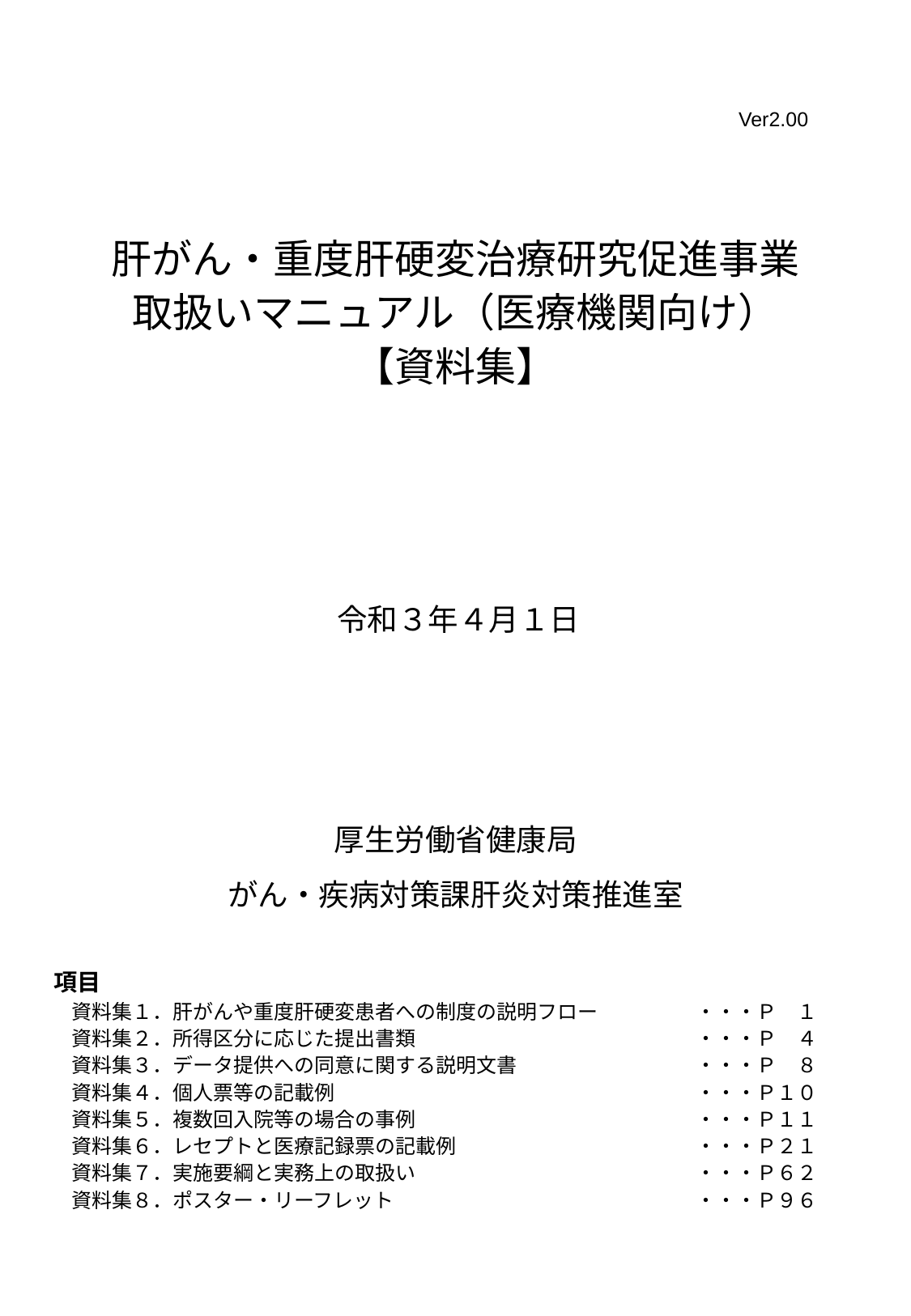

Ver2.00
# 肝がん・重度肝硬変治療研究促進事業 取扱いマニュアル（医療機関向け） 【資料集】
令和３年４月１日
厚生労働省健康局
がん・疾病対策課肝炎対策推進室
項目
| 資料集１．肝がんや重度肝硬変患者への制度の説明フロー 資料集２．所得区分に応じた提出書類 資料集３．データ提供への同意に関する説明文書 資料集４．個人票等の記載例 資料集５．複数回入院等の場合の事例 資料集６．レセプトと医療記録票の記載例 資料集７．実施要綱と実務上の取扱い 資料集８．ポスター・リーフレット | ・・・Ｐ　１ ・・・Ｐ　４ ・・・Ｐ　８ ・・・Ｐ１０ ・・・Ｐ１１ ・・・Ｐ２１ ・・・Ｐ６２ ・・・Ｐ９６ |
| --- | --- |